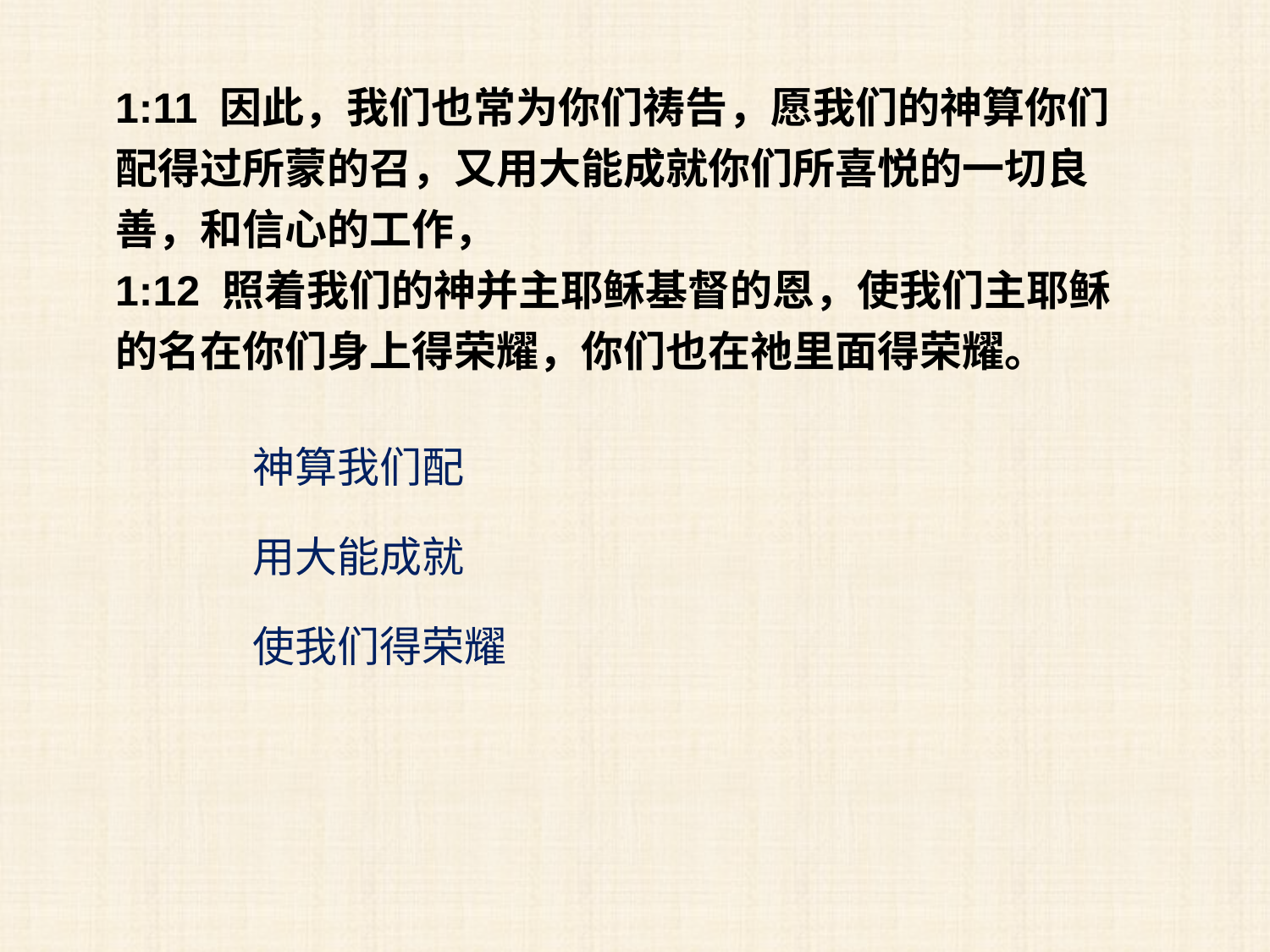

1:11 因此，我们也常为你们祷告，愿我们的神算你们配得过所蒙的召，又用大能成就你们所喜悦的一切良善，和信心的工作，
1:12 照着我们的神并主耶稣基督的恩，使我们主耶稣的名在你们身上得荣耀，你们也在祂里面得荣耀。
神算我们配
用大能成就
使我们得荣耀